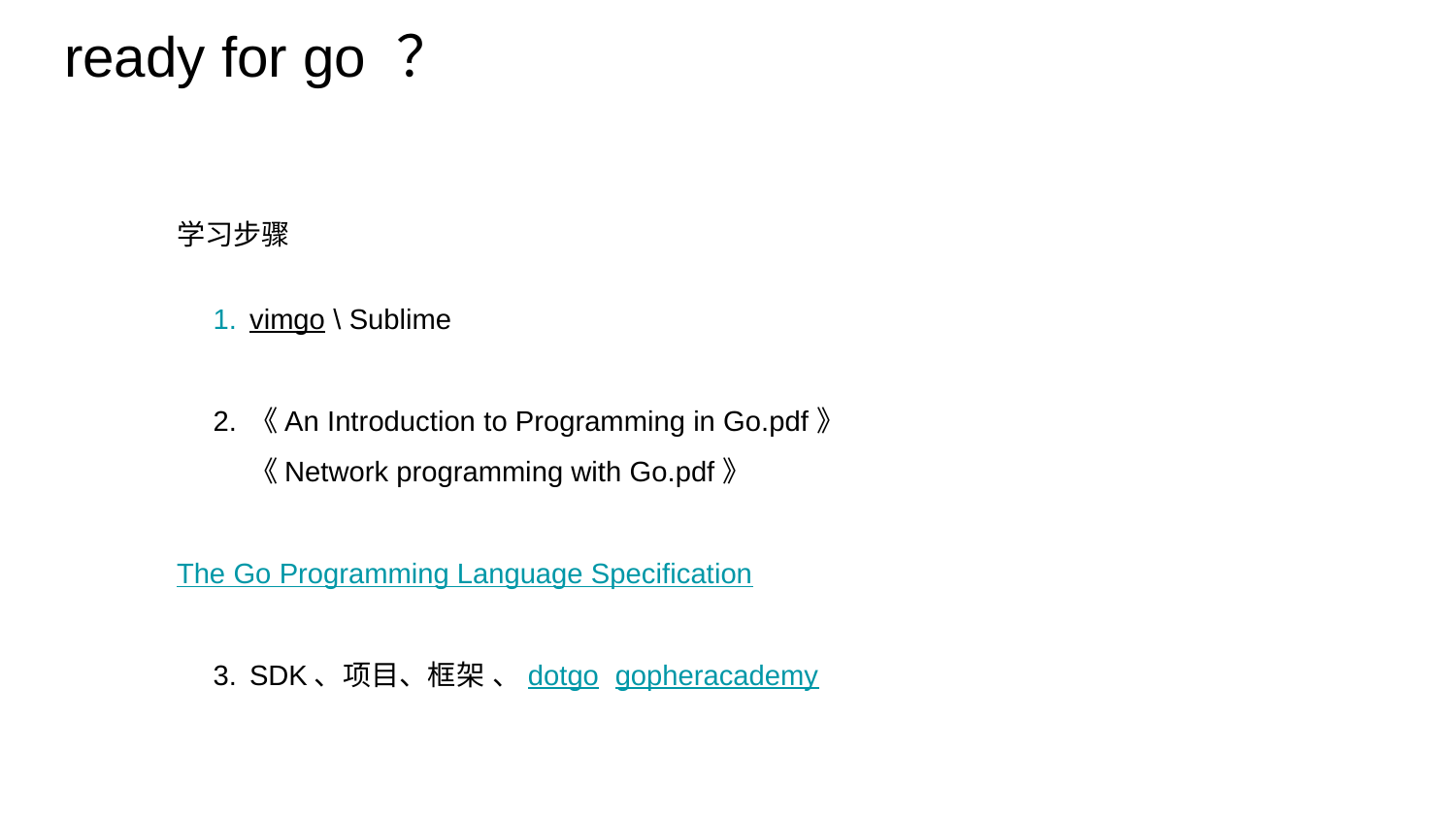

# ready for go ？
学习步骤

vimgo \ Sublime

《An Introduction to Programming in Go.pdf》《Network programming with Go.pdf》
	The Go Programming Language Specification

SDK、项目、框架 、dotgo  gopheracademy